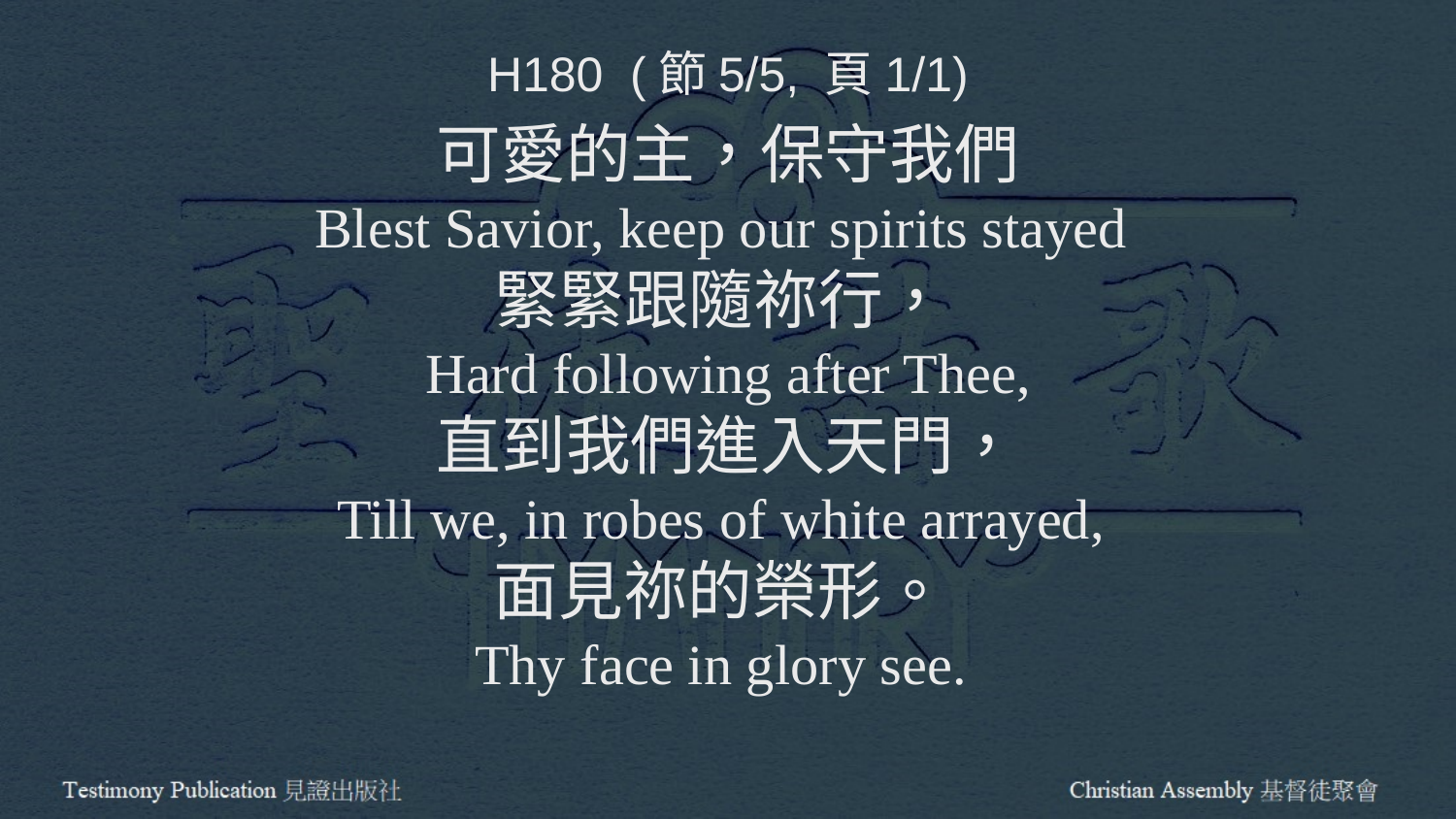

H180  (節5/5, 頁1/1)
可愛的主，保守我們
Blest Savior, keep our spirits stayed
緊緊跟隨祢行，
Hard following after Thee,
直到我們進入天門，
Till we, in robes of white arrayed,
面見祢的榮形。
Thy face in glory see.